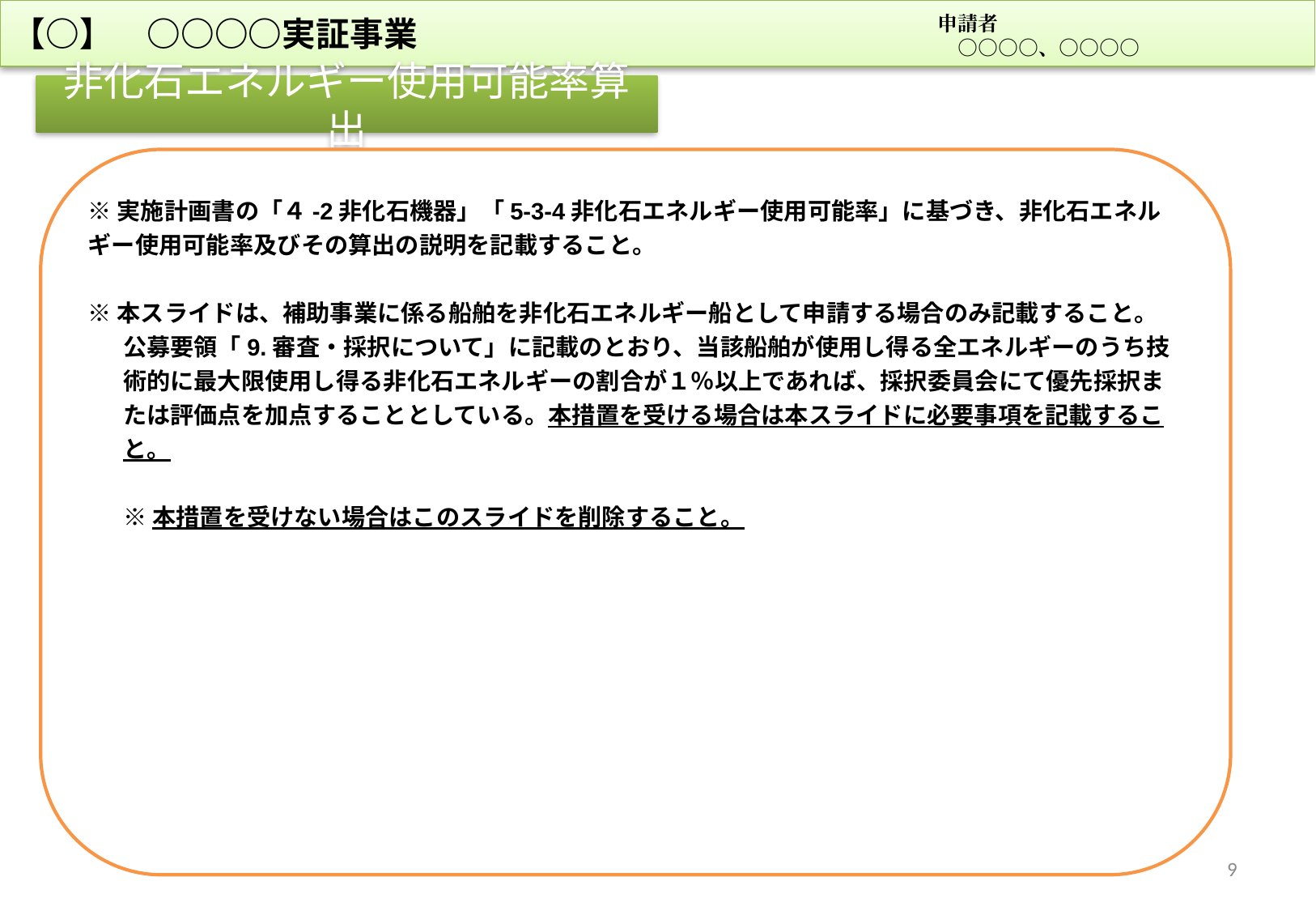

【○】　○○○○実証事業
申請者
　○○○○、○○○○
非化石エネルギー使用可能率算出
※実施計画書の「４-2非化石機器」「5-3-4非化石エネルギー使用可能率」に基づき、非化石エネルギー使用可能率及びその算出の説明を記載すること。

※本スライドは、補助事業に係る船舶を非化石エネルギー船として申請する場合のみ記載すること。
公募要領「9.審査・採択について」に記載のとおり、当該船舶が使用し得る全エネルギーのうち技術的に最大限使用し得る非化石エネルギーの割合が１％以上であれば、採択委員会にて優先採択または評価点を加点することとしている。本措置を受ける場合は本スライドに必要事項を記載すること。

※本措置を受けない場合はこのスライドを削除すること。
9